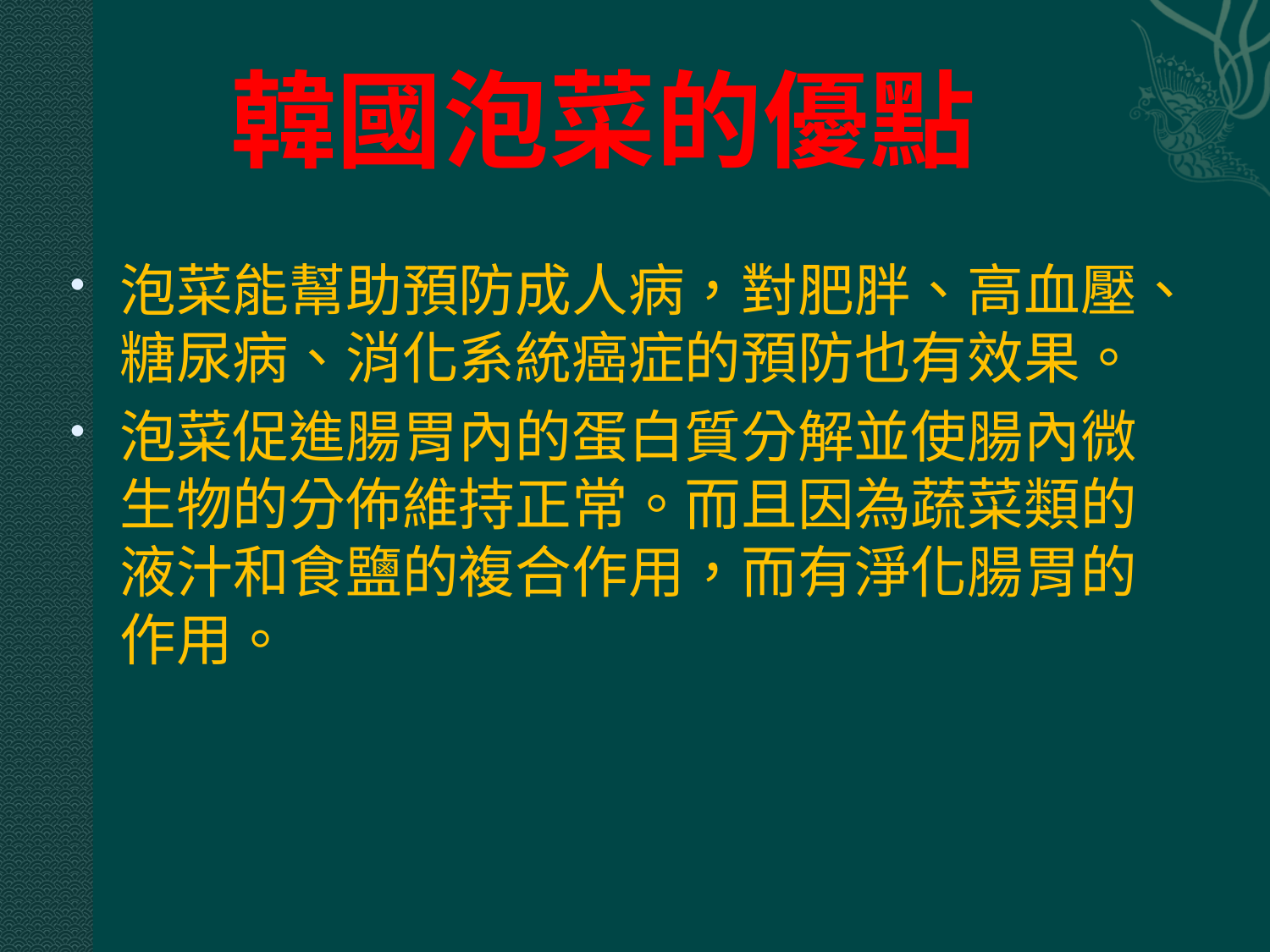

# 韓國泡菜的優點
泡菜能幫助預防成人病，對肥胖、高血壓、糖尿病、消化系統癌症的預防也有效果。
泡菜促進腸胃內的蛋白質分解並使腸內微生物的分佈維持正常。而且因為蔬菜類的液汁和食鹽的複合作用，而有淨化腸胃的作用。